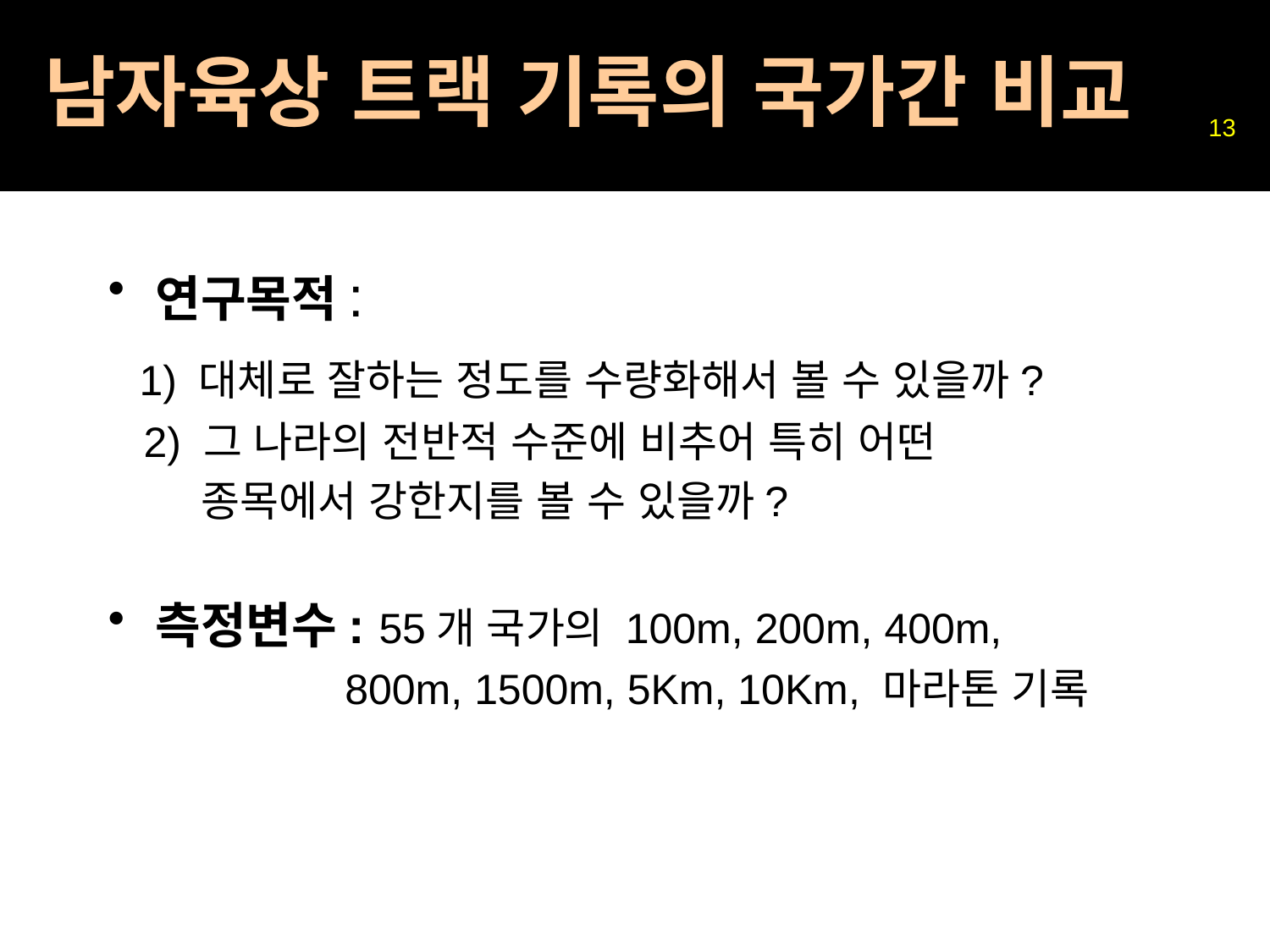

# 남자육상 트랙 기록의 국가간 비교
13
연구목적:
  1) 대체로 잘하는 정도를 수량화해서 볼 수 있을까?
   2) 그 나라의 전반적 수준에 비추어 특히 어떤
       종목에서 강한지를 볼 수 있을까?

측정변수: 55개 국가의 100m, 200m, 400m,
                    800m, 1500m, 5Km, 10Km, 마라톤 기록